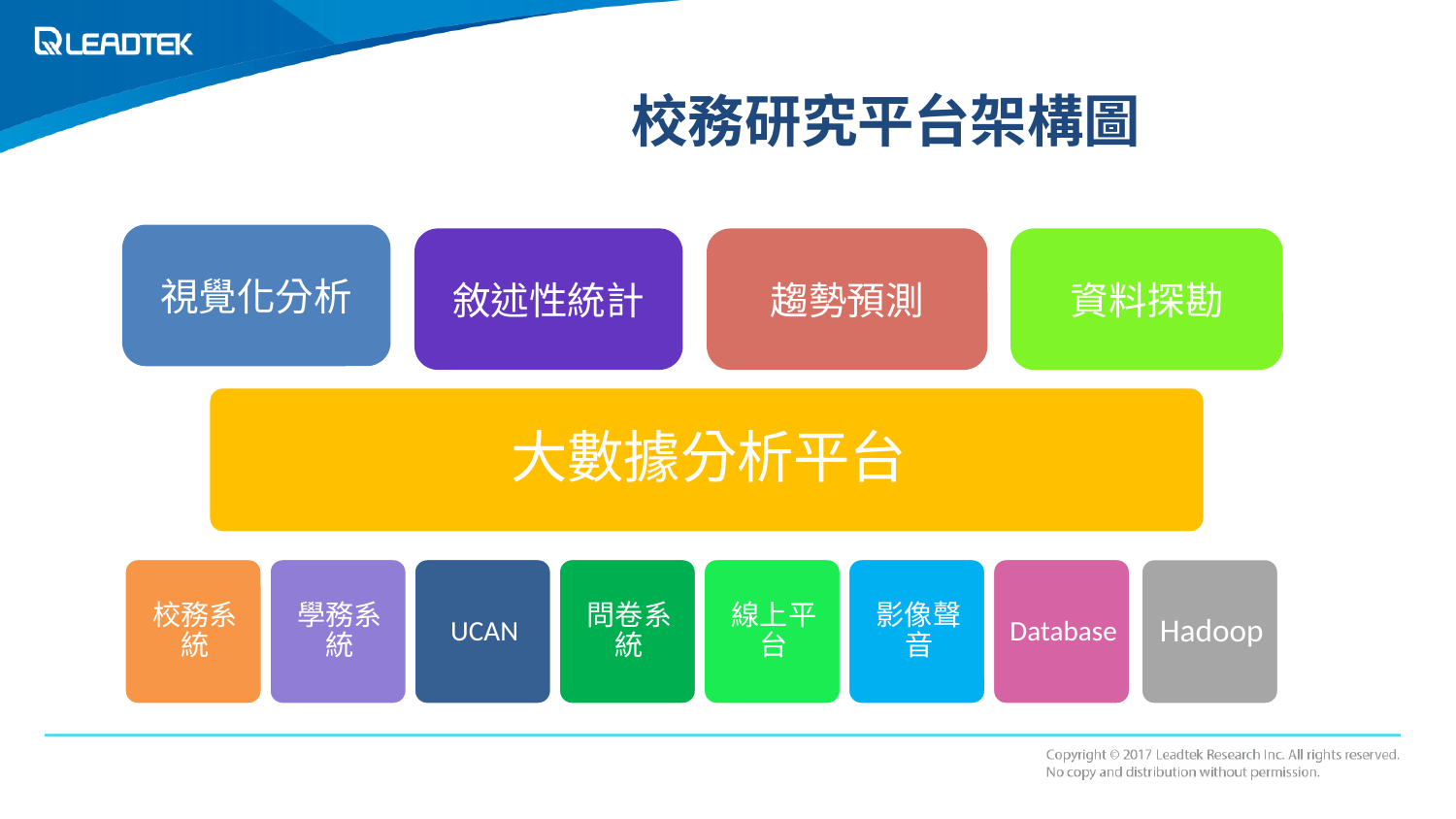

# 校務研究平台架構圖

大數據分析平台
校務系統
學務系統
UCAN
問卷系統
線上平台
影像聲音
Database
Hadoop
視覺化分析
趨勢預測
資料探勘
敘述性統計